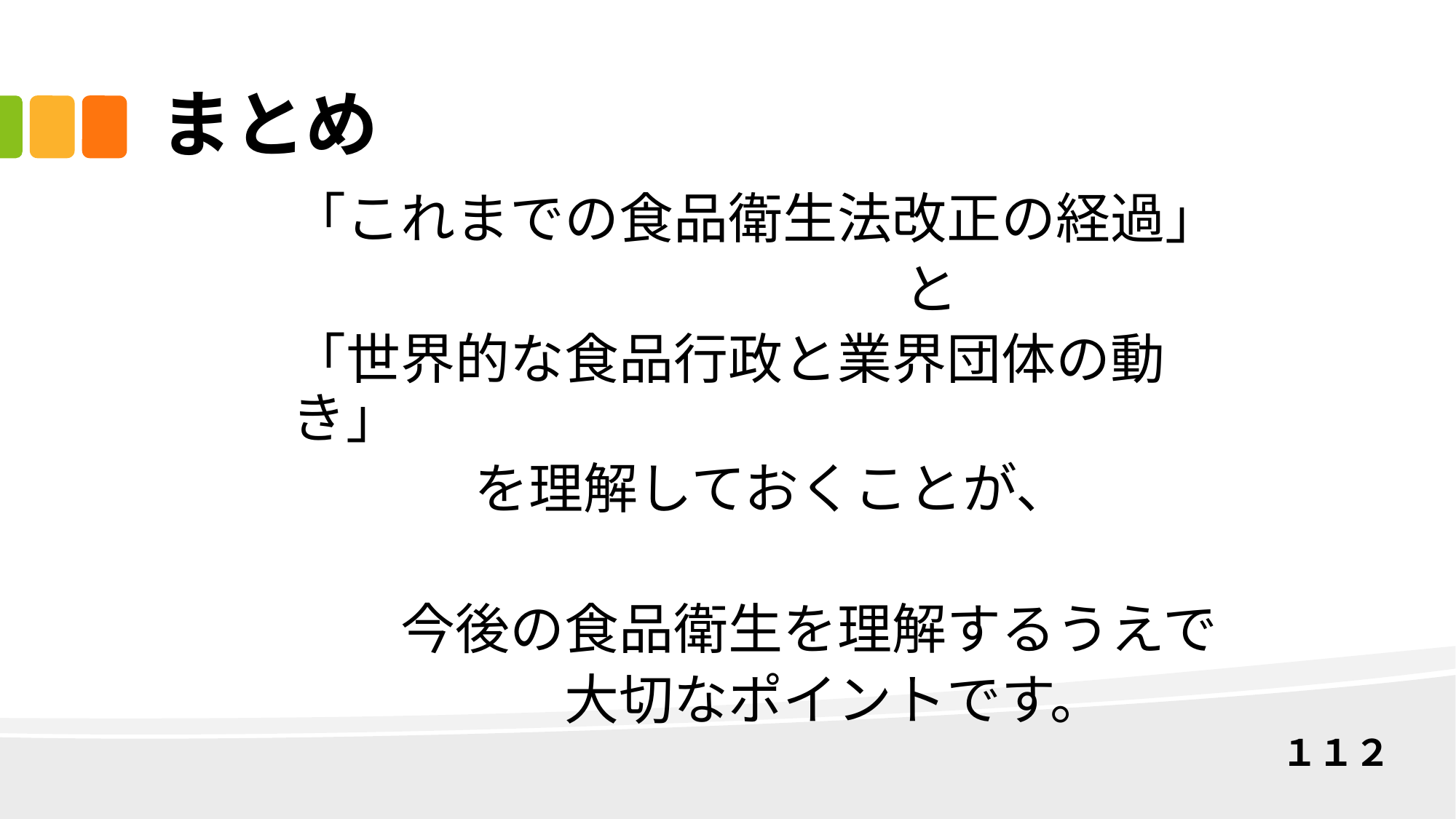

# まとめ
「これまでの食品衛生法改正の経過」
　　　　　　　　　　　 と
「世界的な食品行政と業界団体の動き」
     　　を理解しておくことが、

　　今後の食品衛生を理解するうえで
　　　　　大切なポイントです。
１１２